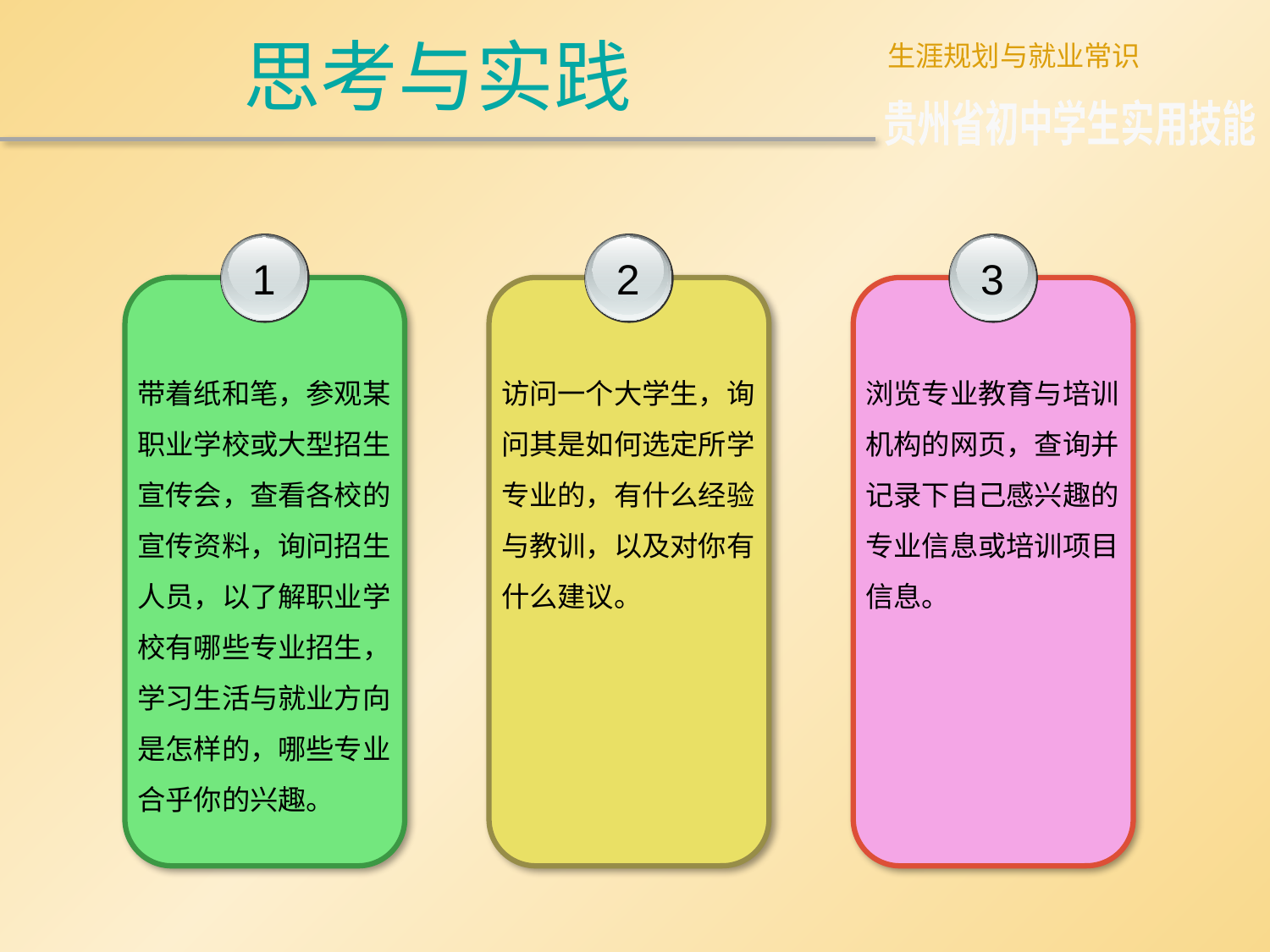

思考与实践
生涯规划与就业常识
贵州省初中学生实用技能

1

带着纸和笔，参观某职业学校或大型招生宣传会，查看各校的宣传资料，询问招生人员，以了解职业学校有哪些专业招生，学习生活与就业方向是怎样的，哪些专业合乎你的兴趣。

2

访问一个大学生，询问其是如何选定所学专业的，有什么经验与教训，以及对你有什么建议。

3

浏览专业教育与培训机构的网页，查询并记录下自己感兴趣的专业信息或培训项目信息。